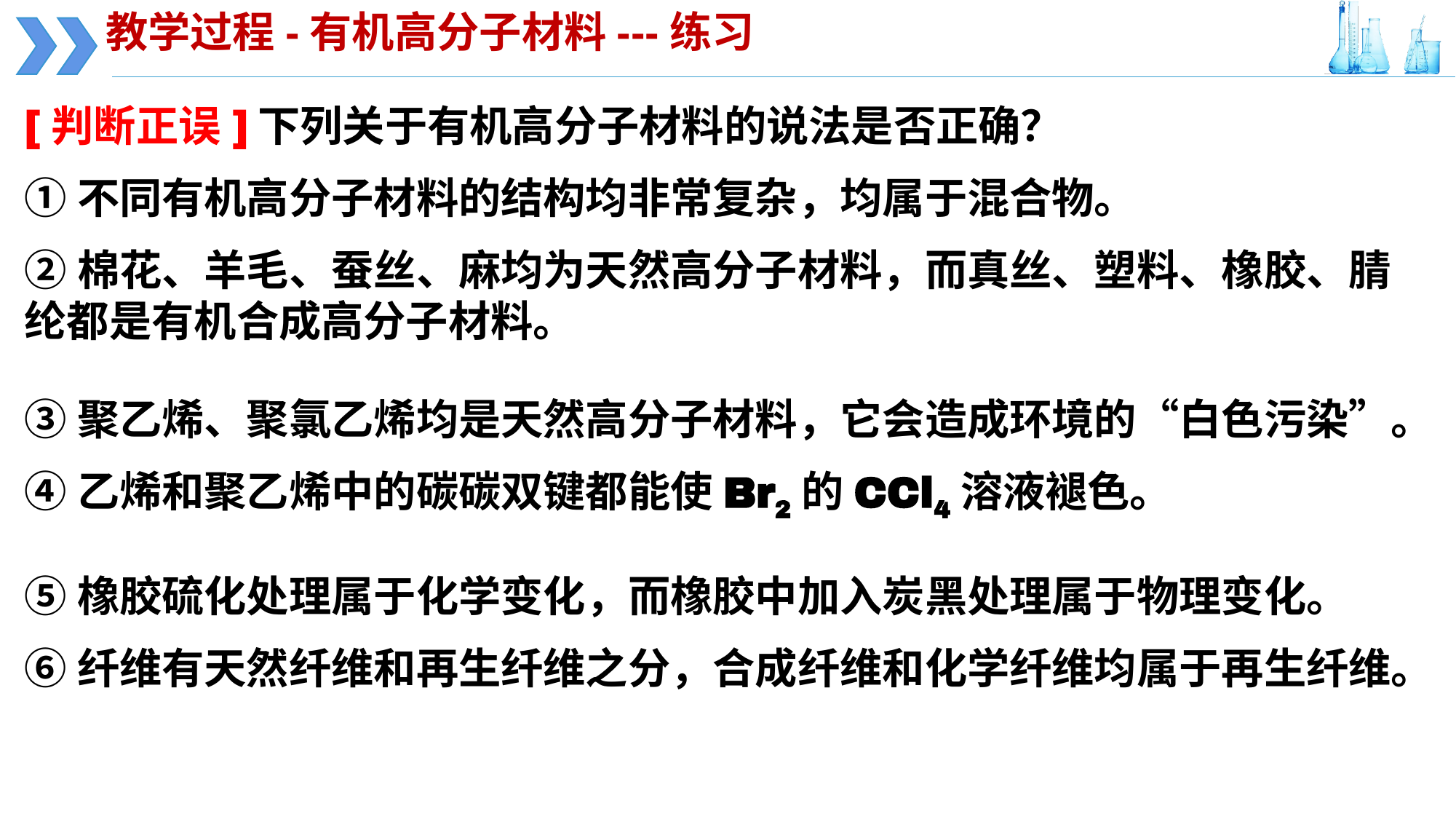

教学过程-有机高分子材料---练习
[判断正误]下列关于有机高分子材料的说法是否正确？
①不同有机高分子材料的结构均非常复杂，均属于混合物。
②棉花、羊毛、蚕丝、麻均为天然高分子材料，而真丝、塑料、橡胶、腈纶都是有机合成高分子材料。

③聚乙烯、聚氯乙烯均是天然高分子材料，它会造成环境的“白色污染”。
④乙烯和聚乙烯中的碳碳双键都能使Br2的CCl4溶液褪色。

⑤橡胶硫化处理属于化学变化，而橡胶中加入炭黑处理属于物理变化。
⑥纤维有天然纤维和再生纤维之分，合成纤维和化学纤维均属于再生纤维。